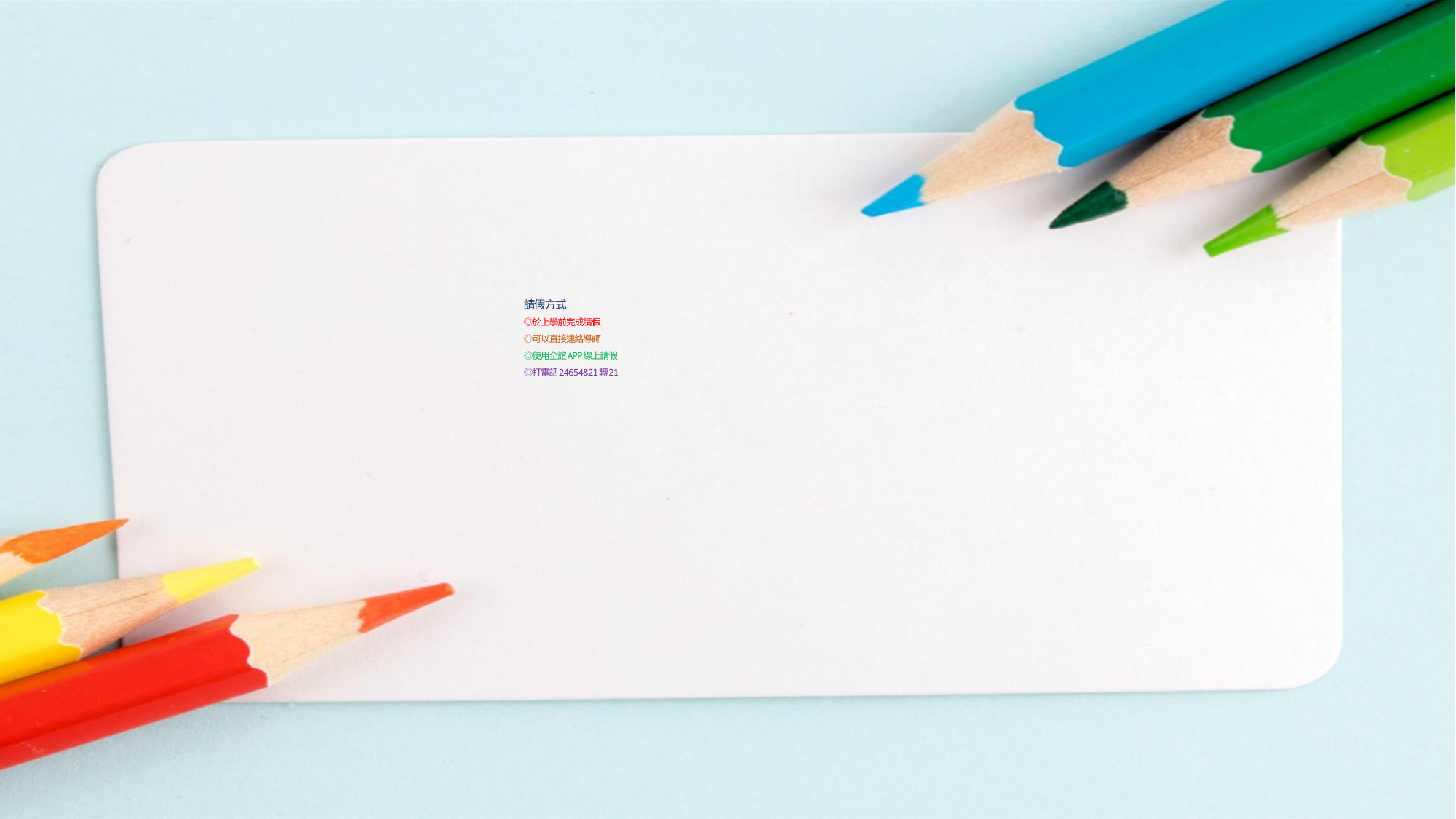

# 請假方式 ◎於上學前完成請假 ◎可以直接連絡導師 ◎使用全誼APP線上請假 ◎打電話24654821轉21